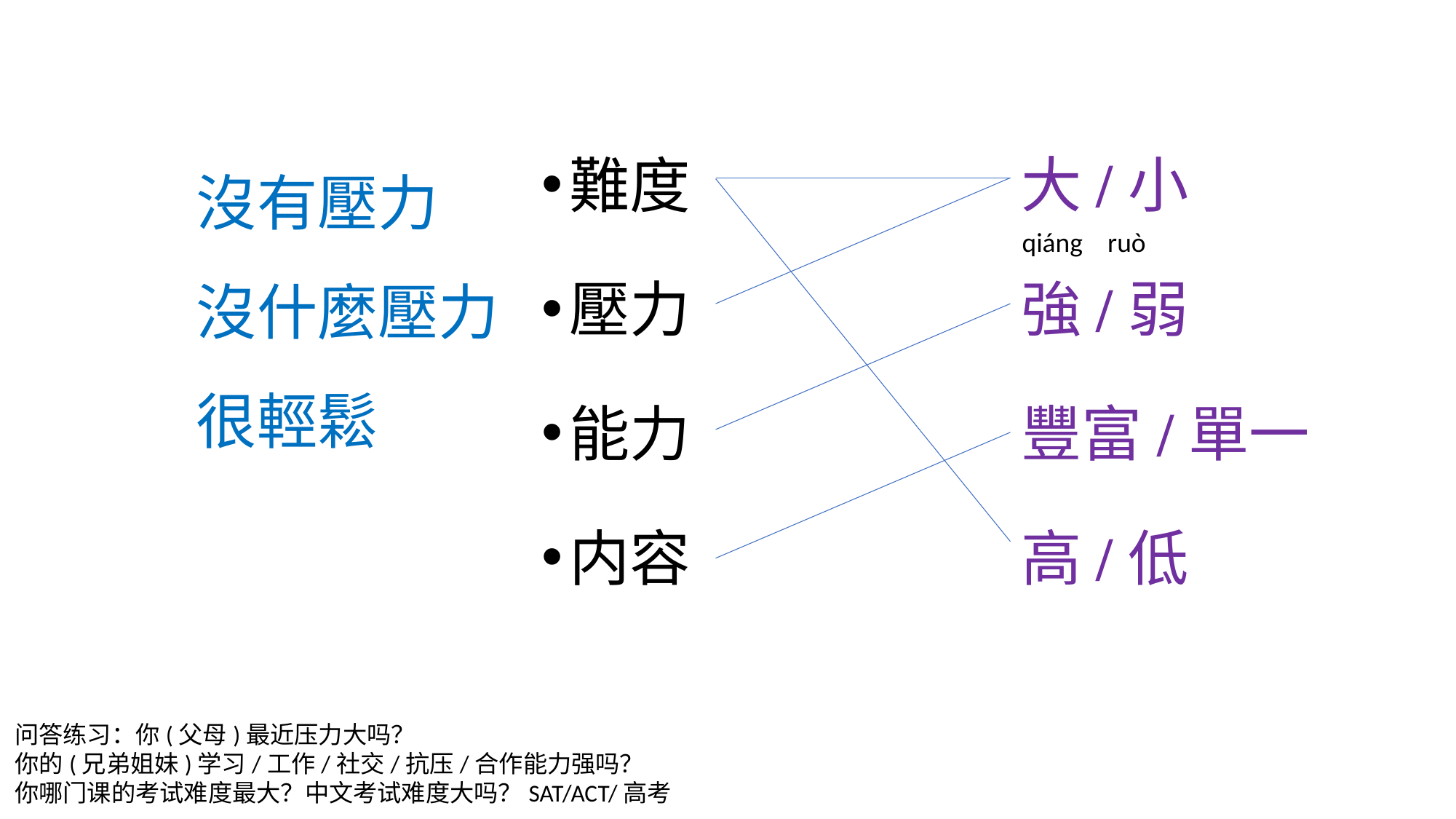

難度
壓力
能力
内容

大/小
強/弱
豐富/單一
高/低
沒有壓力
沒什麼壓力
很輕鬆
qiáng    ruò
问答练习：你(父母)最近压力大吗？
你的(兄弟姐妹)学习/工作/社交/抗压/合作能力强吗？
你哪门课的考试难度最大？中文考试难度大吗？SAT/ACT/高考